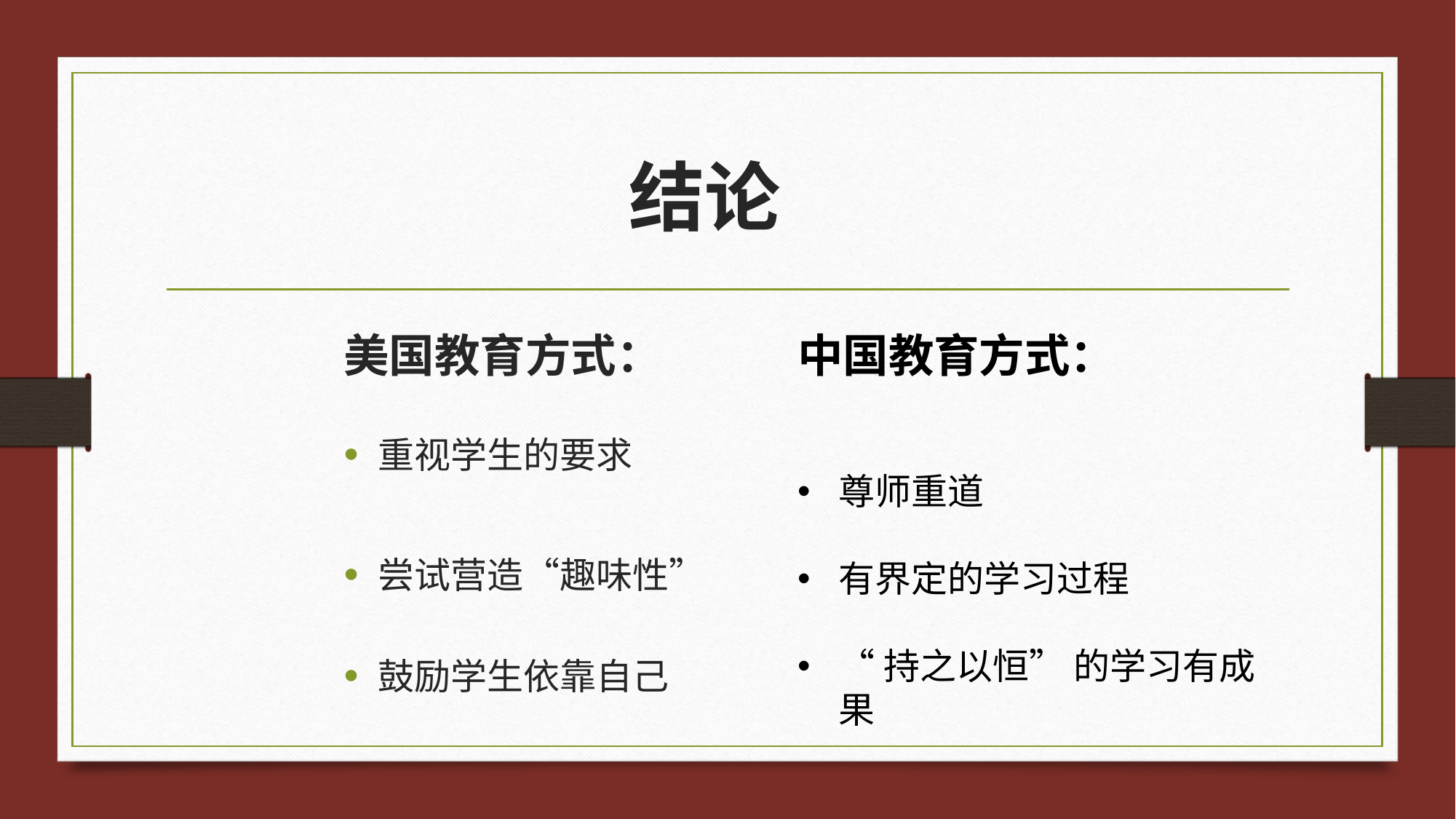

# 结论
美国教育方式：

重视学生的要求

尝试营造“趣味性”

鼓励学生依靠自己

中国教育方式：

尊师重道

有界定的学习过程

“持之以恒” 的学习有成果